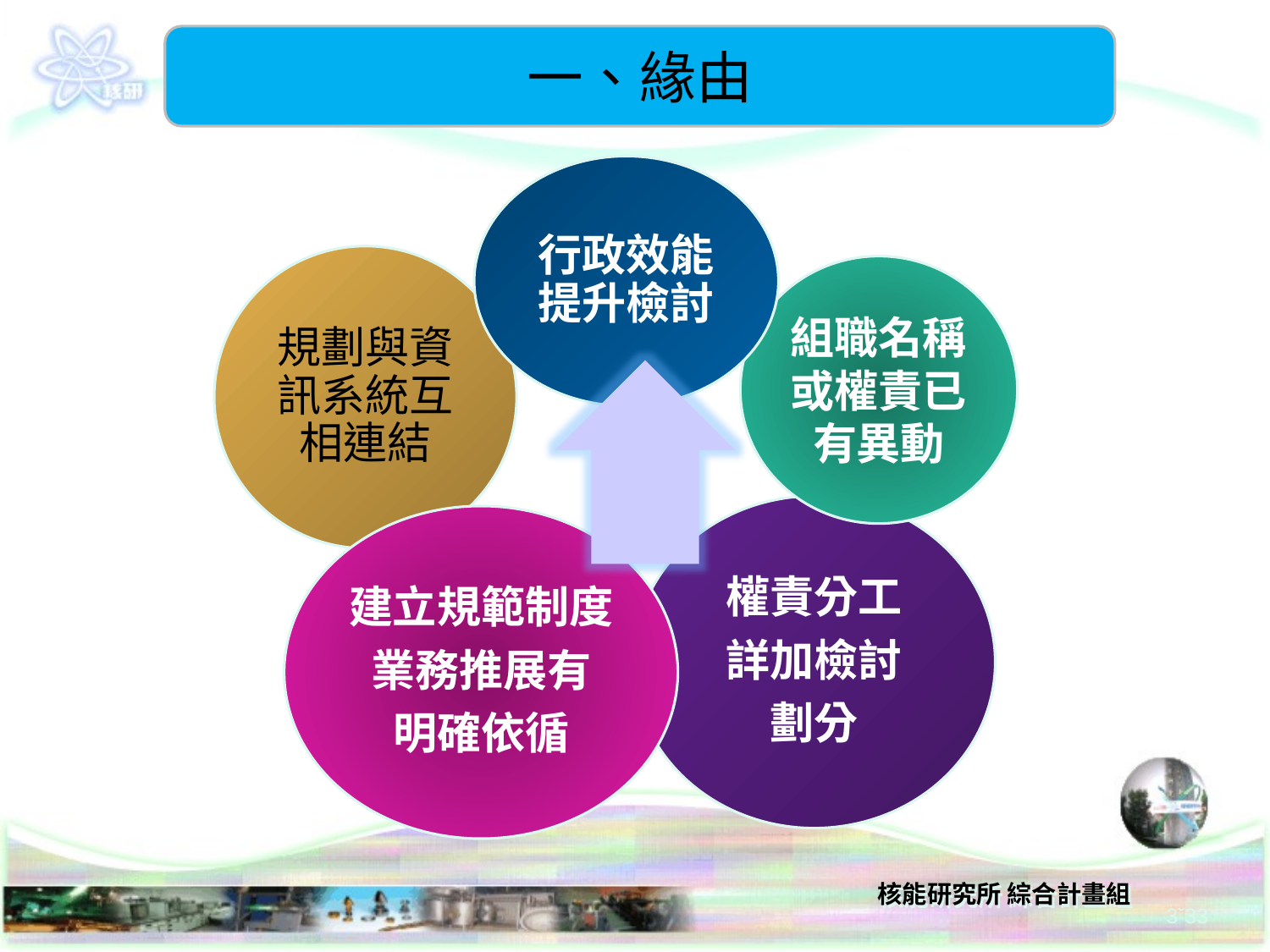

一、緣由
權責分工
詳加檢討
劃分

組職名稱或權責已有異動

規劃與資訊系統互相連結

建立規範制度
業務推展有
明確依循

行政效能提升檢討

3ˇ33